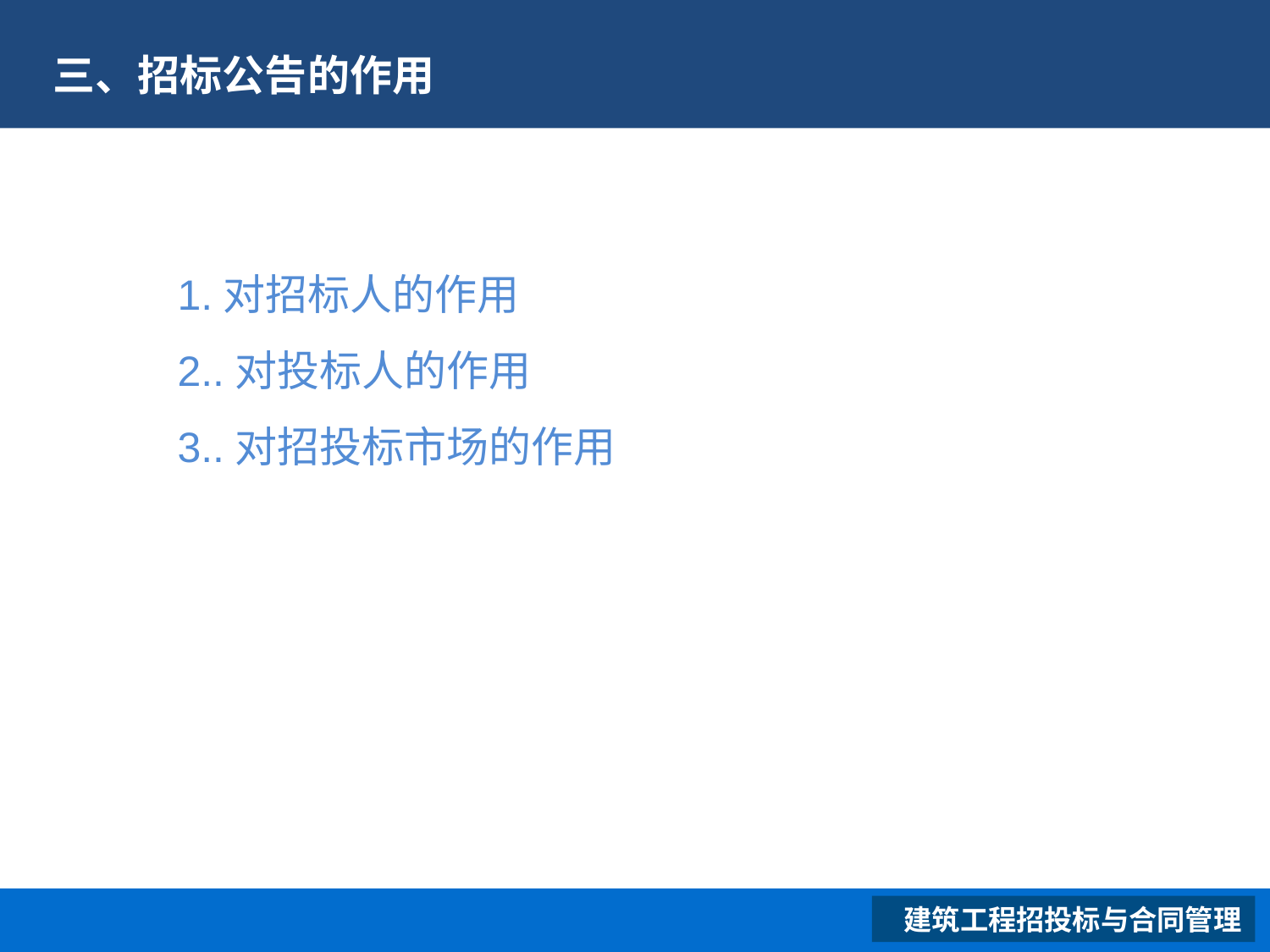

# 三、招标公告的作用
1.对招标人的作用
2..对投标人的作用
3..对招投标市场的作用

  建筑工程招投标与合同管理
XXXXXXXXXXXXXXXXXX